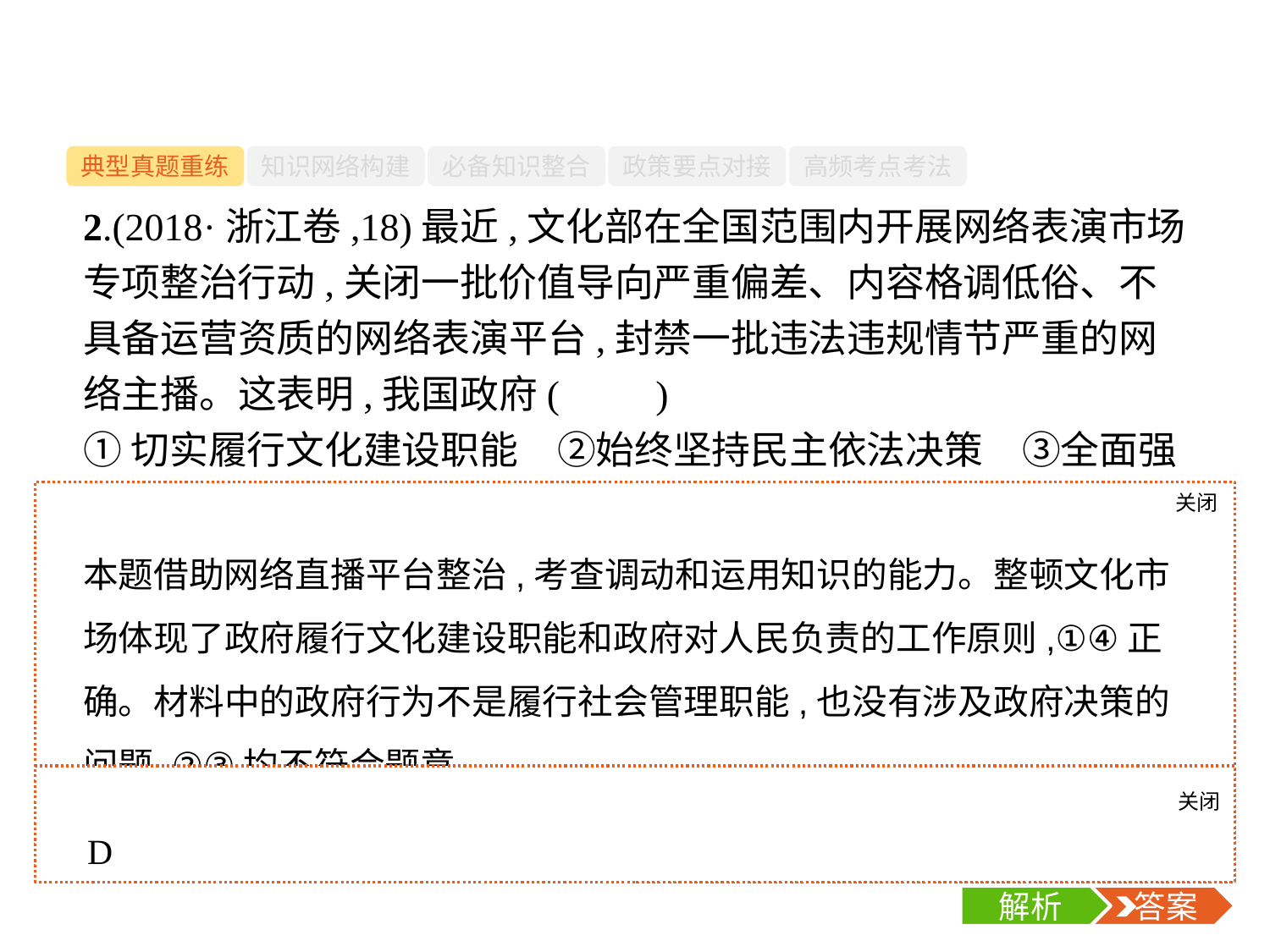

-28-
典型真题重练
知识网络构建
必备知识整合
政策要点对接
高频考点考法
2.(2018·浙江卷,18)最近,文化部在全国范围内开展网络表演市场专项整治行动,关闭一批价值导向严重偏差、内容格调低俗、不具备运营资质的网络表演平台,封禁一批违法违规情节严重的网络主播。这表明,我国政府(　　)
①切实履行文化建设职能　②始终坚持民主依法决策　③全面强化社会管理职能　④努力贯彻对人民负责原则
A.①②	B.②③	C.③④	D.①④

关闭
解析

本题借助网络直播平台整治,考查调动和运用知识的能力。整顿文化市场体现了政府履行文化建设职能和政府对人民负责的工作原则,①④正确。材料中的政府行为不是履行社会管理职能,也没有涉及政府决策的问题,②③均不符合题意。

关闭
解析
  答案

D
解析
  答案